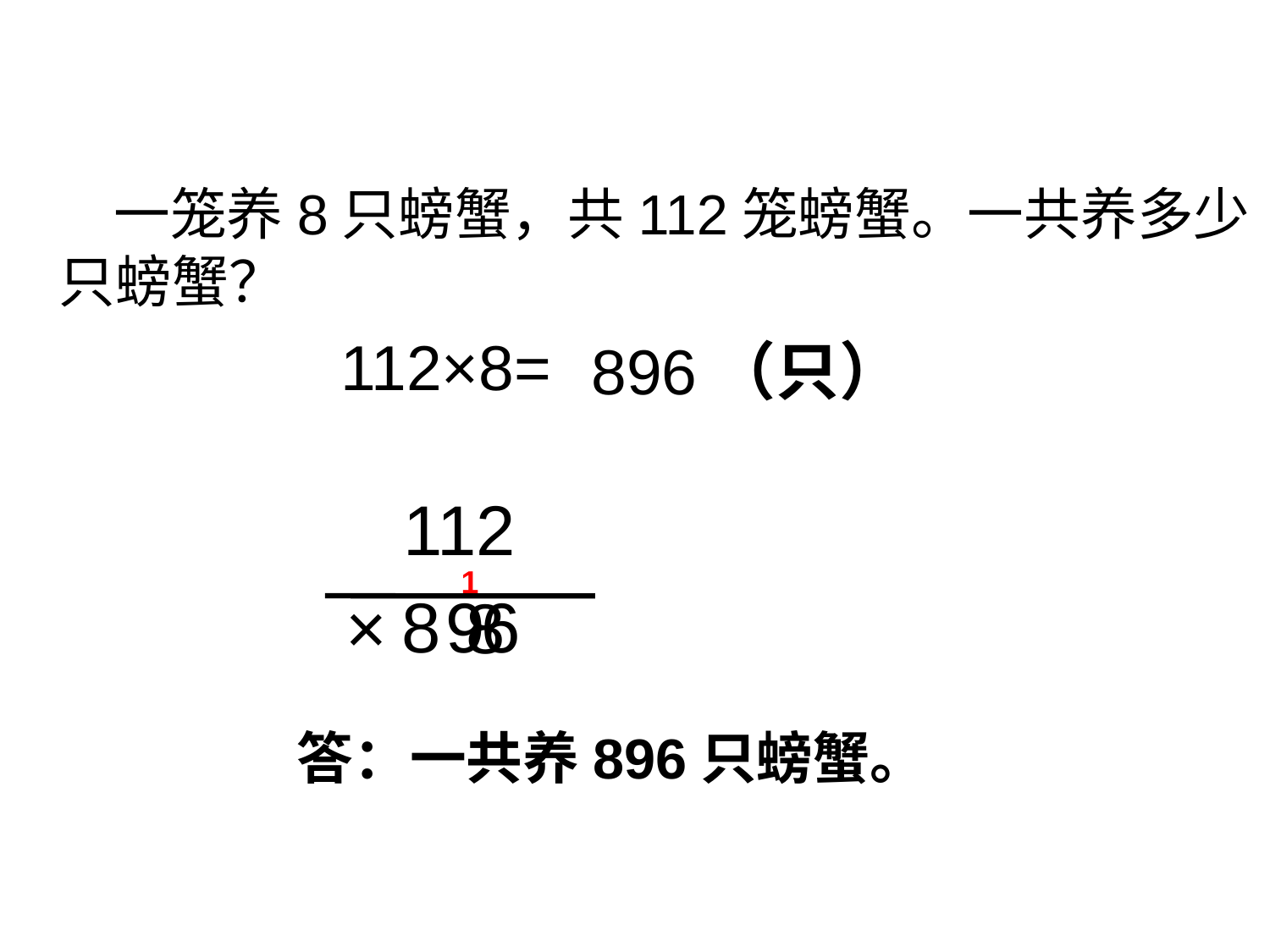

一笼养8只螃蟹，共112笼螃蟹。一共养多少只螃蟹？
                     112×8=
                         112
                 ×    8
896（只）
1
8
9
6

答：一共养896只螃蟹。